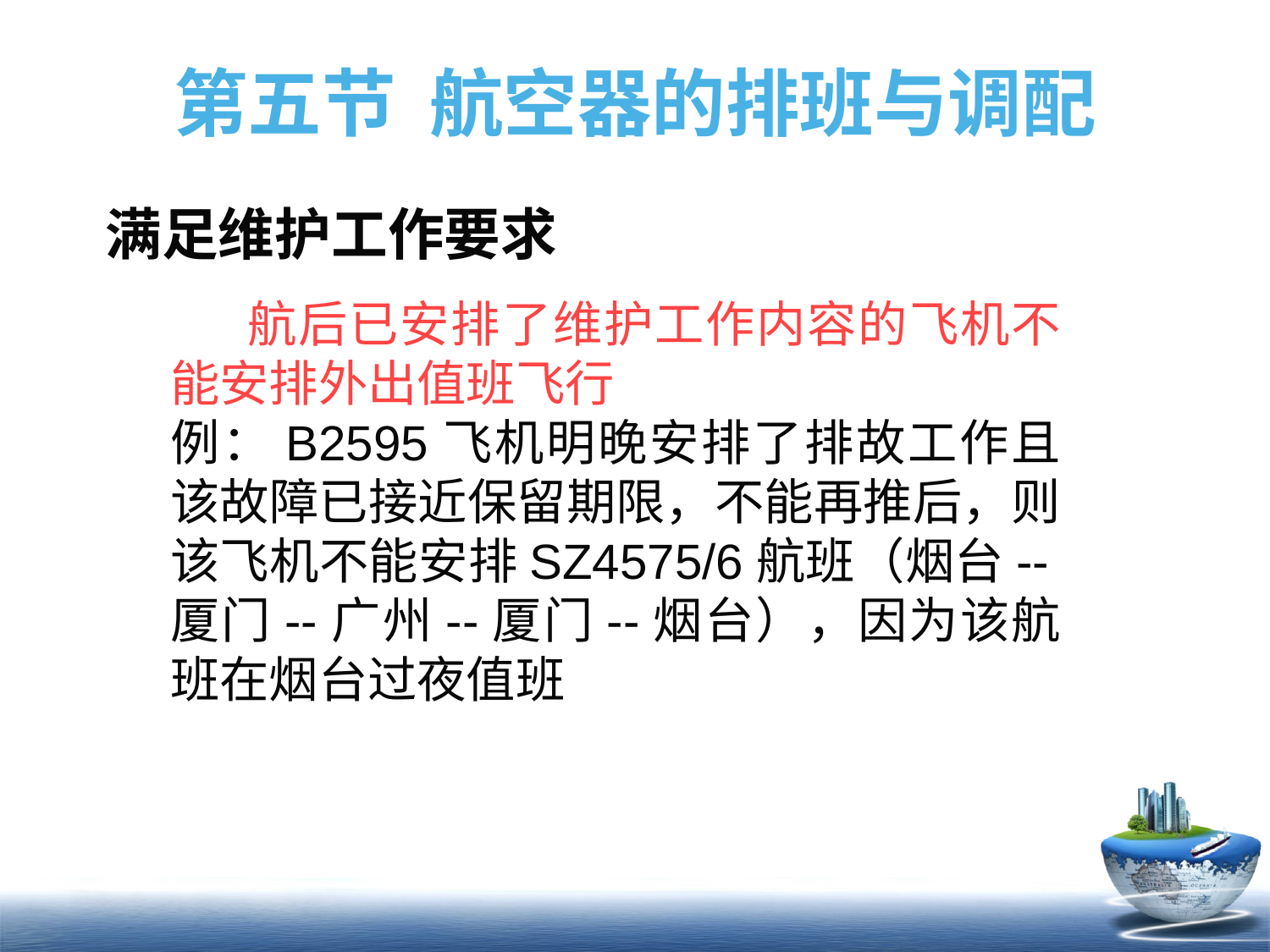

# 第五节  航空器的排班与调配
满足维护工作要求
     航后已安排了维护工作内容的飞机不能安排外出值班飞行
例：B2595飞机明晚安排了排故工作且该故障已接近保留期限，不能再推后，则该飞机不能安排SZ4575/6航班（烟台--厦门--广州--厦门--烟台），因为该航班在烟台过夜值班